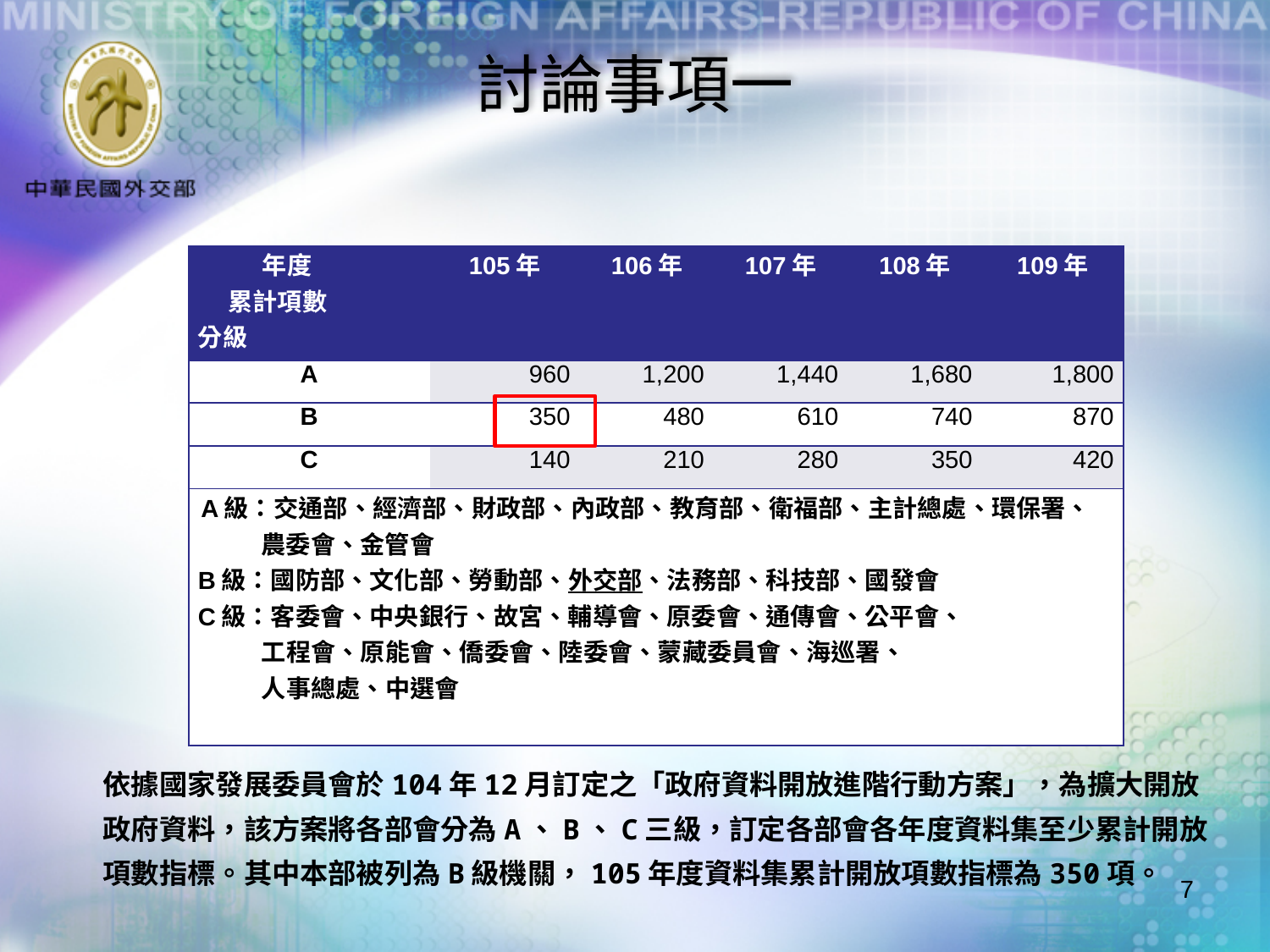

討論事項一

| 年度 累計項數 分級 | 105年 | 106年 | 107年 | 108年 | 109年 |
| --- | --- | --- | --- | --- | --- |
| A | 960 | 1,200 | 1,440 | 1,680 | 1,800 |
| B | 350 | 480 | 610 | 740 | 870 |
| C | 140 | 210 | 280 | 350 | 420 |
| A級：交通部、經濟部、財政部、內政部、教育部、衛福部、主計總處、環保署、農委會、金管會 B級：國防部、文化部、勞動部、外交部、法務部、科技部、國發會 C級：客委會、中央銀行、故宮、輔導會、原委會、通傳會、公平會、 工程會、原能會、僑委會、陸委會、蒙藏委員會、海巡署、 人事總處、中選會 |  |  |  |  |  |

依據國家發展委員會於104年12月訂定之「政府資料開放進階行動方案」，為擴大開放
政府資料，該方案將各部會分為A、B、C三級，訂定各部會各年度資料集至少累計開放
項數指標。其中本部被列為B級機關，105年度資料集累計開放項數指標為350項。
7